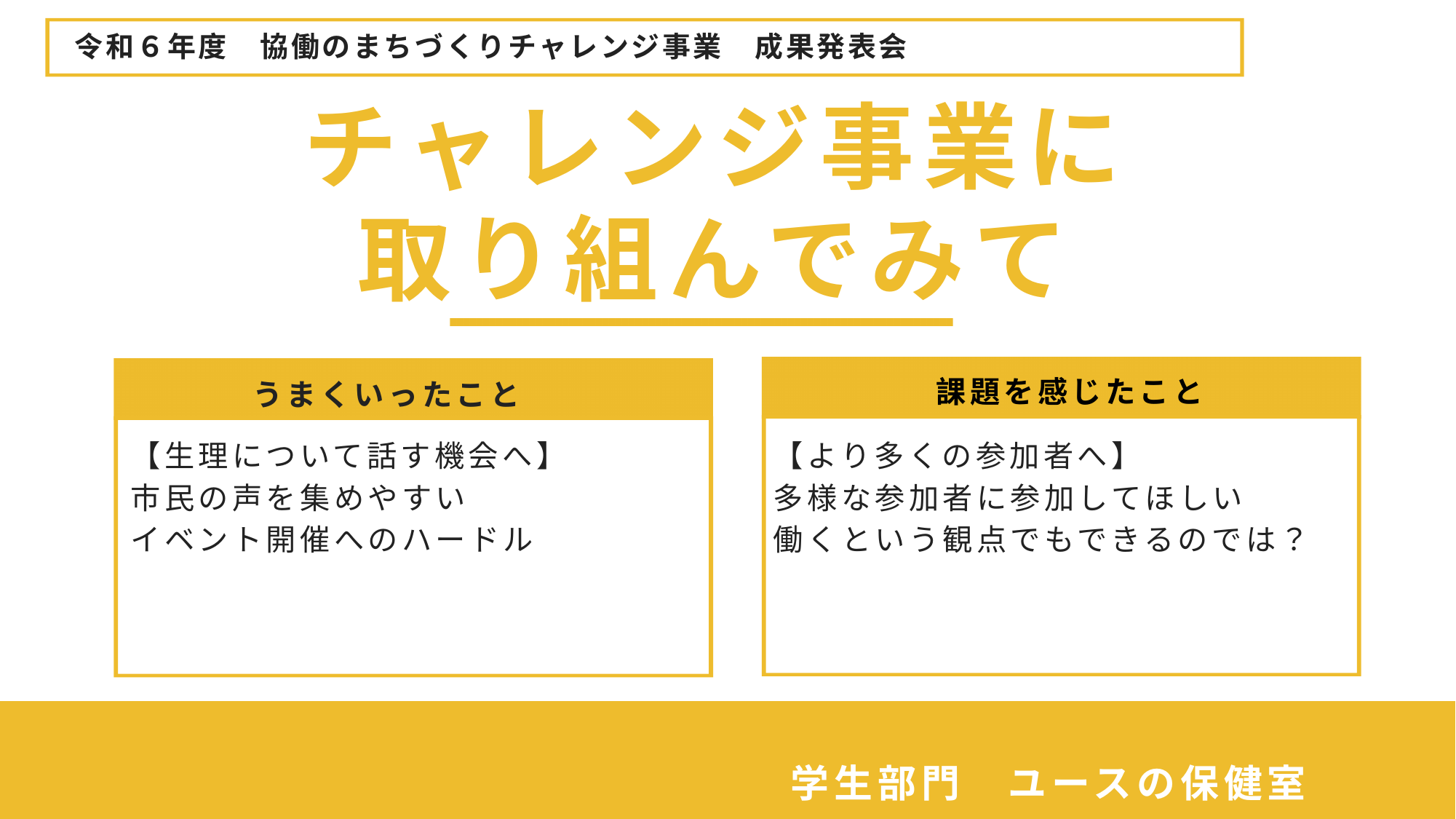

令和６年度　協働のまちづくりチャレンジ事業　成果発表会
チャレンジ事業に
取り組んでみて

課題を感じたこと
うまくいったこと

【生理について話す機会へ】
市民の声を集めやすい
イベント開催へのハードル
【より多くの参加者へ】
多様な参加者に参加してほしい
働くという観点でもできるのでは？

【○○】部門　【団体名】
学生部門　ユースの保健室